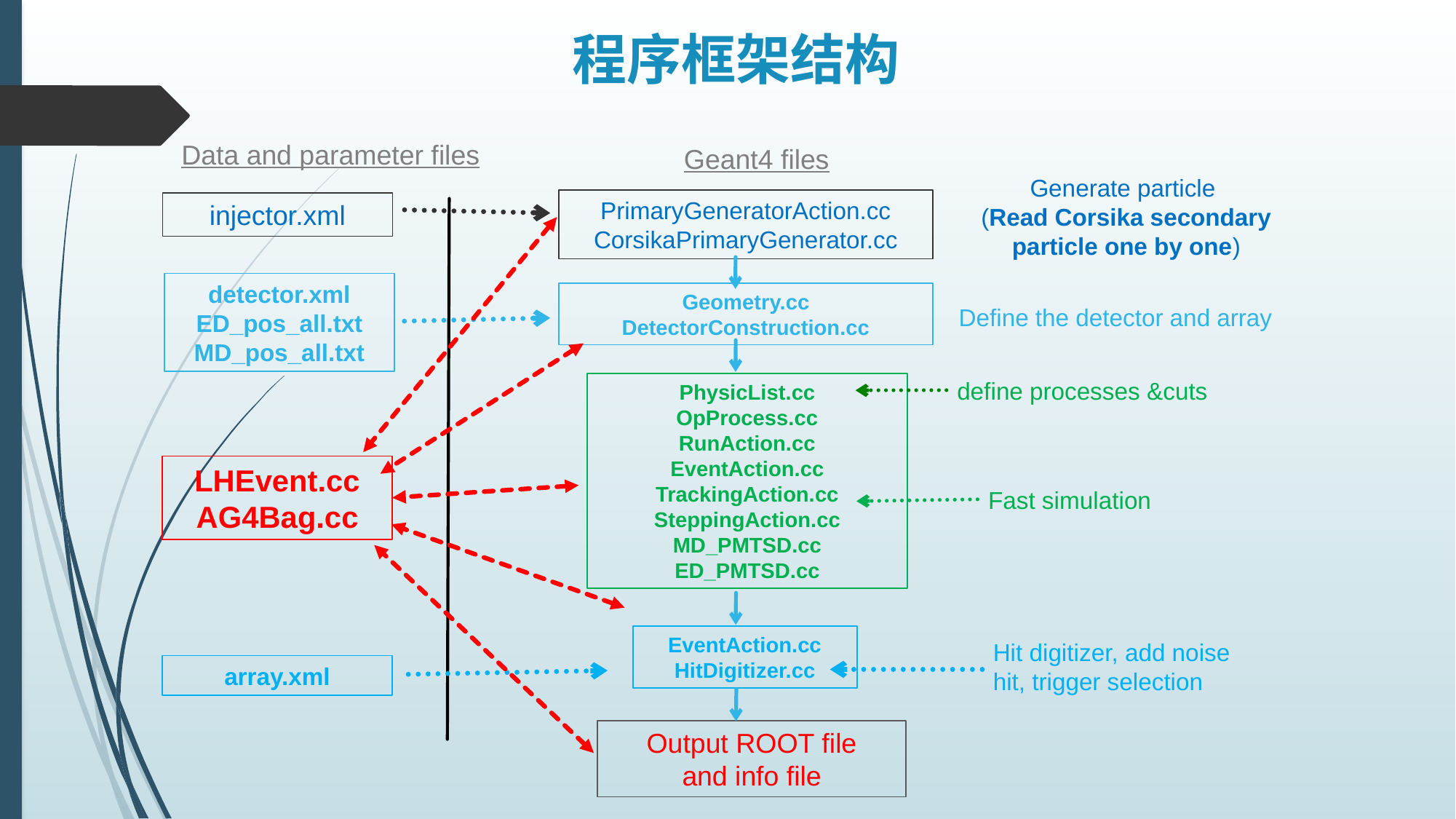

# 程序框架结构
Data and parameter files
Geant4 files
Generate particle
(Read Corsika secondary particle one by one)
PrimaryGeneratorAction.cc
CorsikaPrimaryGenerator.cc
injector.xml
detector.xml
ED_pos_all.txt
MD_pos_all.txt
Geometry.cc
DetectorConstruction.cc
Define the detector and array
define processes &cuts
PhysicList.cc
OpProcess.cc
RunAction.cc
EventAction.cc
TrackingAction.cc
SteppingAction.cc
MD_PMTSD.cc
ED_PMTSD.cc
LHEvent.cc
AG4Bag.cc
Fast simulation
EventAction.cc
HitDigitizer.cc
array.xml
Output ROOT file
and info file
Hit digitizer, add noise hit, trigger selection